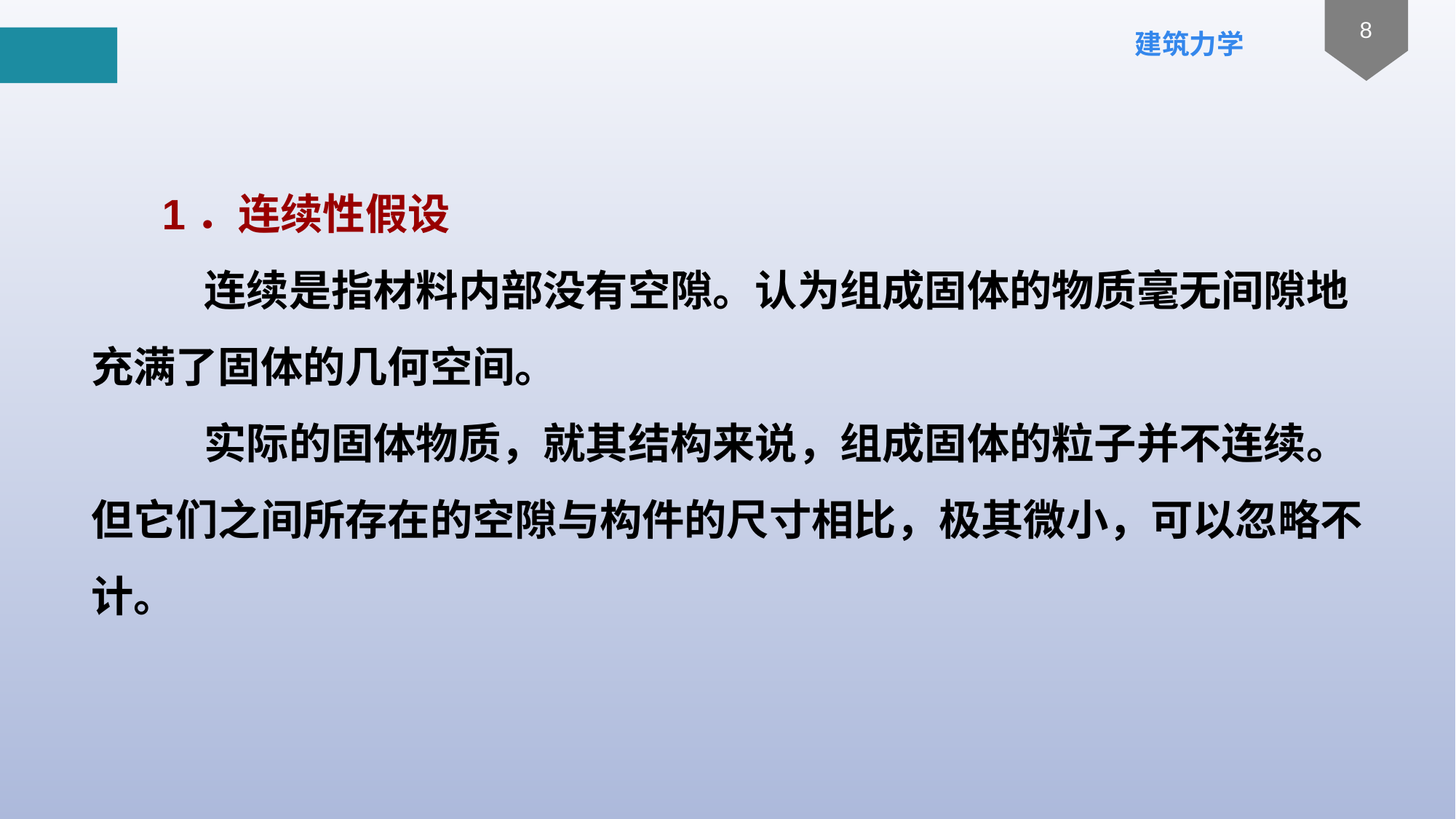

1．连续性假设
       连续是指材料内部没有空隙。认为组成固体的物质毫无间隙地充满了固体的几何空间。
       实际的固体物质，就其结构来说，组成固体的粒子并不连续。但它们之间所存在的空隙与构件的尺寸相比，极其微小，可以忽略不计。